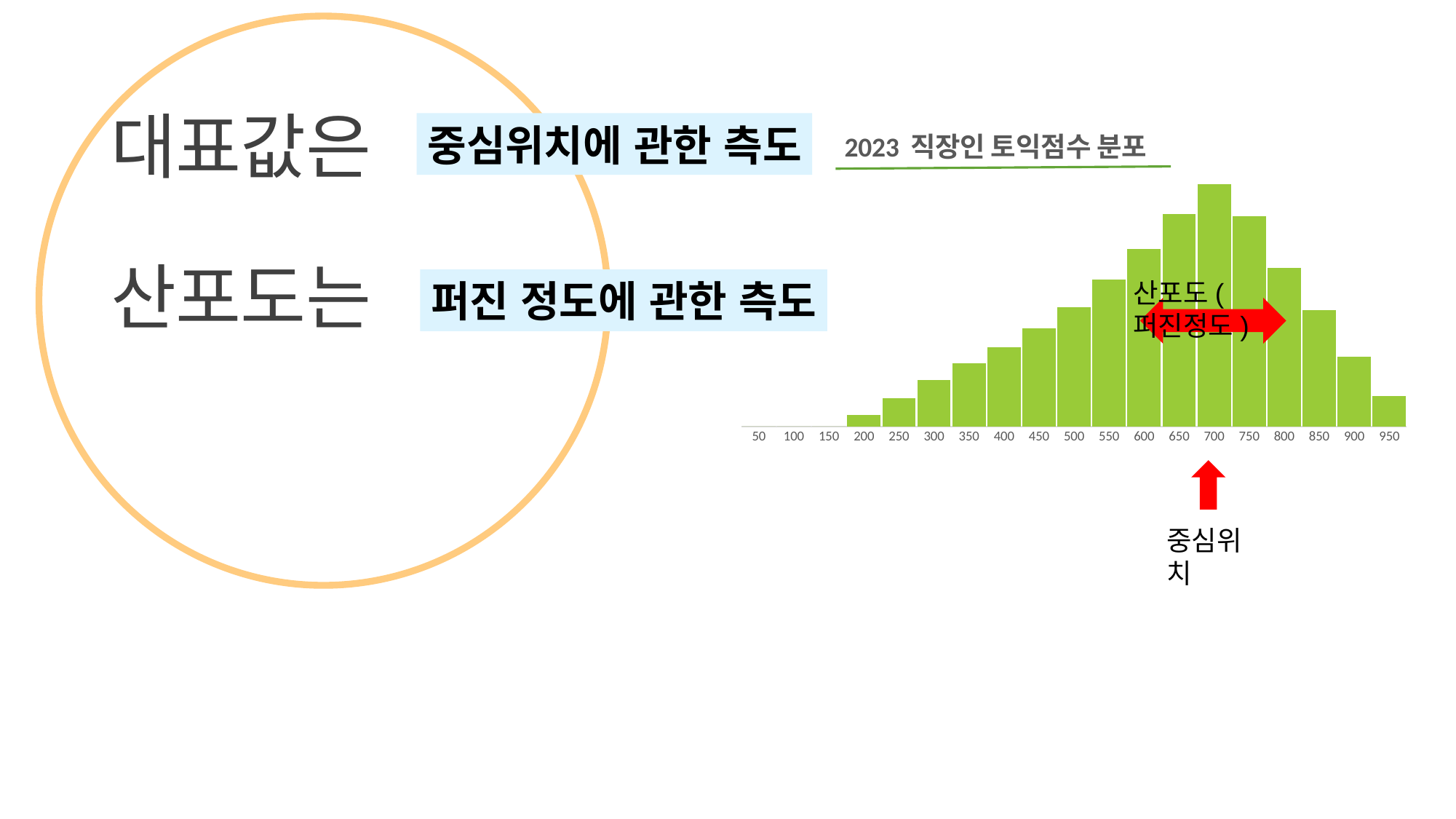

### Chart: 2023 직장인 토익점수 분포

| Category |  |
|---|---|
| 50 | 0.0 |
| 100 | 0.0 |
| 150 | 0.0 |
| 200 | 5.0 |
| 250 | 12.0 |
| 300 | 20.0 |
| 350 | 27.0 |
| 400 | 34.0 |
| 450 | 42.0 |
| 500 | 51.0 |
| 550 | 63.0 |
| 600 | 76.0 |
| 650 | 91.0 |
| 700 | 104.0 |
| 750 | 90.0 |
| 800 | 68.0 |
| 850 | 50.0 |
| 900 | 30.0 |
| 950 | 13.0 |
# 대표값은
중심위치에 관한 측도
산포도는
퍼진 정도에 관한 측도
산포도(퍼진정도)

중심위치